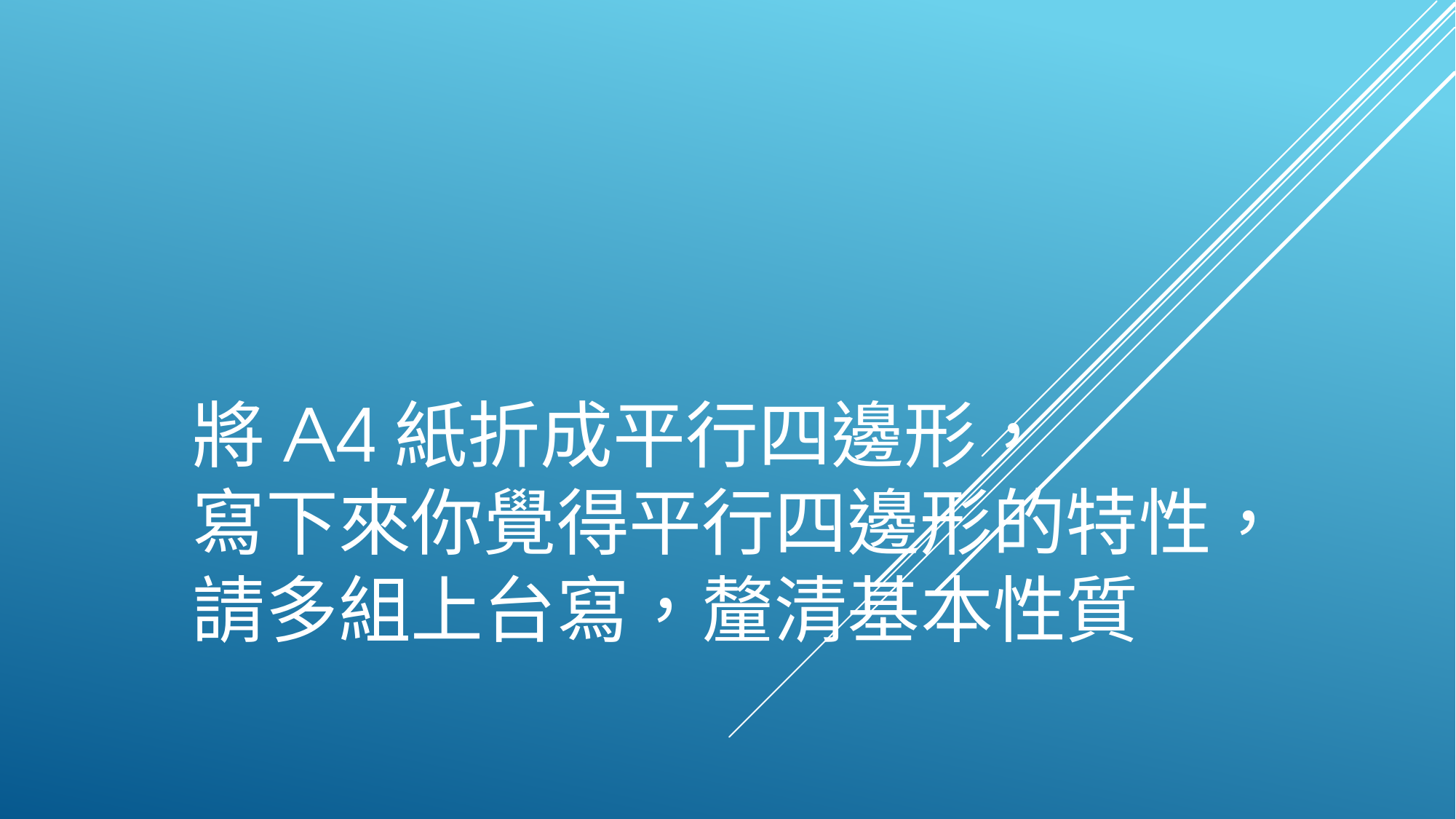

# 將A4紙折成平行四邊形， 寫下來你覺得平行四邊形的特性，請多組上台寫，釐清基本性質